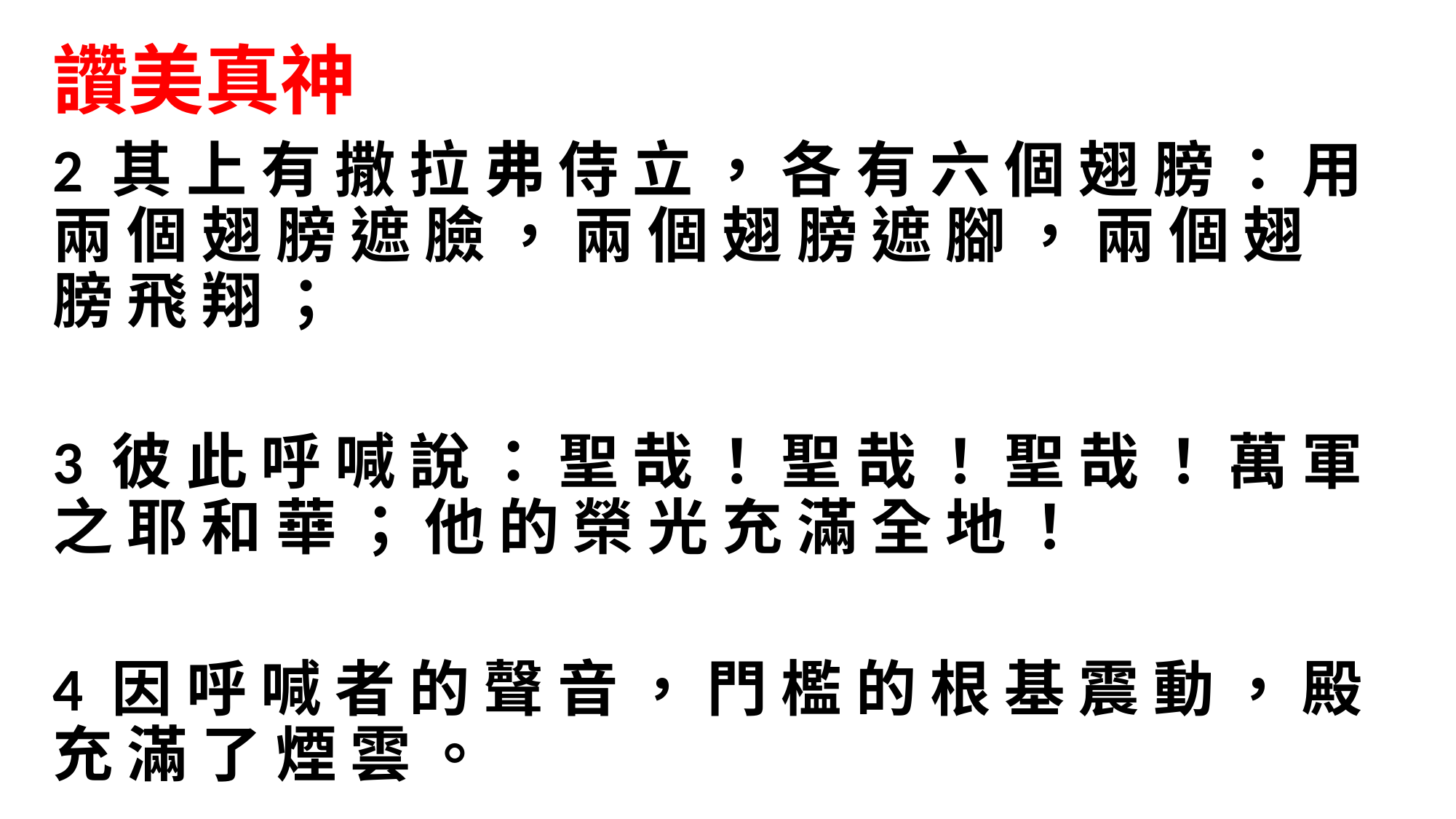

讚美真神
2 其 上 有 撒 拉 弗 侍 立 ， 各 有 六 個 翅 膀 ： 用 兩 個 翅 膀 遮 臉 ， 兩 個 翅 膀 遮 腳 ， 兩 個 翅 膀 飛 翔 ；

3 彼 此 呼 喊 說 ： 聖 哉 ！ 聖 哉 ！ 聖 哉 ！ 萬 軍 之 耶 和 華 ； 他 的 榮 光 充 滿 全 地 ！

4 因 呼 喊 者 的 聲 音 ， 門 檻 的 根 基 震 動 ， 殿 充 滿 了 煙 雲 。